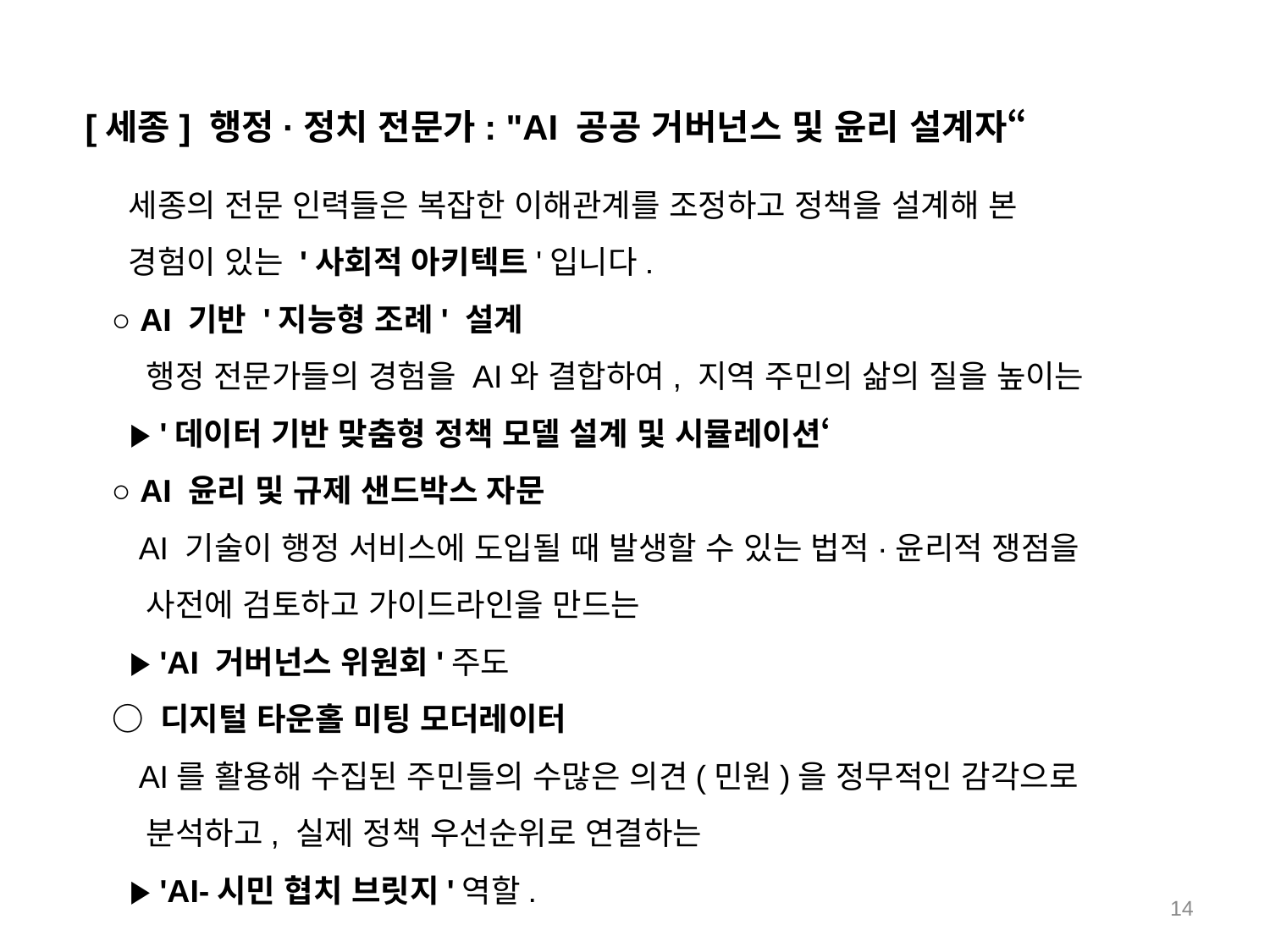

[세종] 행정·정치 전문가: "AI 공공 거버넌스 및 윤리 설계자“
    세종의 전문 인력들은 복잡한 이해관계를 조정하고 정책을 설계해 본
    경험이 있는 '사회적 아키텍트'입니다.
   ○ AI 기반 '지능형 조례' 설계
      행정 전문가들의 경험을 AI와 결합하여, 지역 주민의 삶의 질을 높이는
     ▶ '데이터 기반 맞춤형 정책 모델 설계 및 시뮬레이션‘
   ○ AI 윤리 및 규제 샌드박스 자문
      AI 기술이 행정 서비스에 도입될 때 발생할 수 있는 법적·윤리적 쟁점을
      사전에 검토하고 가이드라인을 만드는
     ▶ 'AI 거버넌스 위원회'주도
   ○ 디지털 타운홀 미팅 모더레이터
      AI를 활용해 수집된 주민들의 수많은 의견(민원)을 정무적인 감각으로
      분석하고, 실제 정책 우선순위로 연결하는
     ▶ 'AI-시민 협치 브릿지'역할.
14